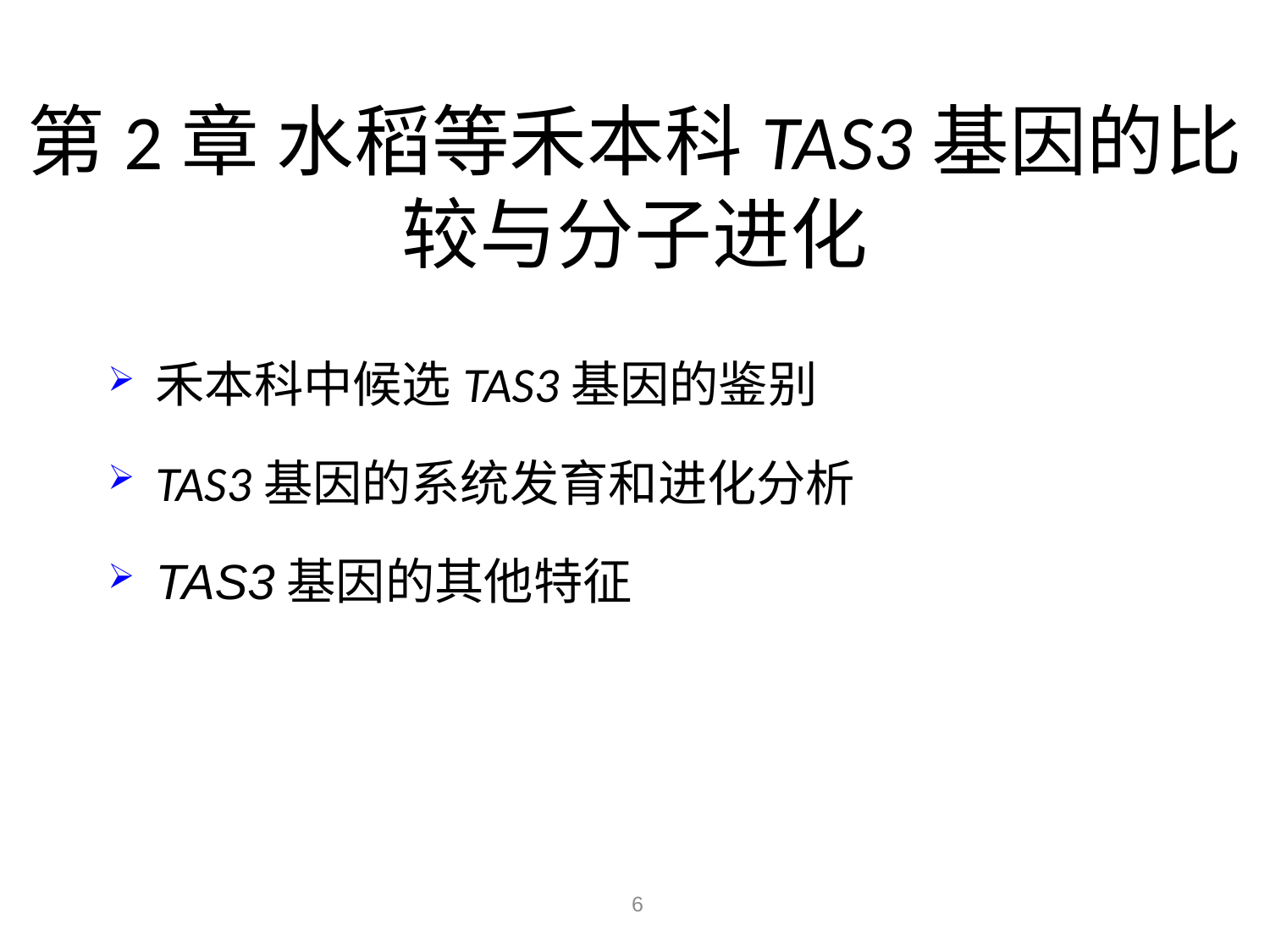

第2章 水稻等禾本科TAS3基因的比较与分子进化
禾本科中候选TAS3基因的鉴别
TAS3基因的系统发育和进化分析
TAS3基因的其他特征
6